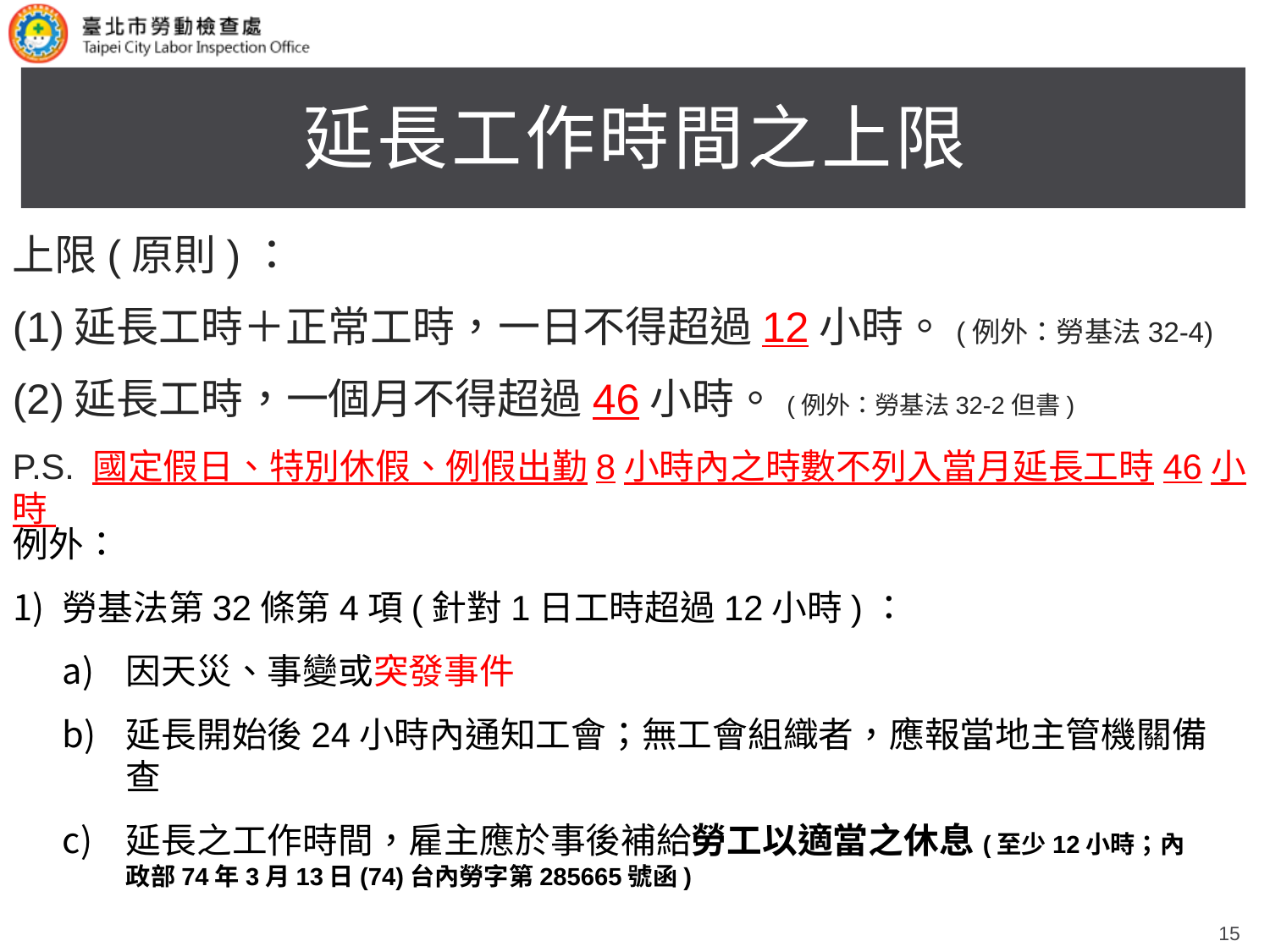

# 延長工作時間之上限
上限(原則)：
(1)延長工時＋正常工時，一日不得超過12小時。(例外：勞基法32-4)
(2)延長工時，一個月不得超過46小時。(例外：勞基法32-2但書)
P.S. 國定假日、特別休假、例假出勤8小時內之時數不列入當月延長工時46小時

例外：
勞基法第32條第4項(針對1日工時超過12小時)：
因天災、事變或突發事件
延長開始後24小時內通知工會；無工會組織者，應報當地主管機關備查
延長之工作時間，雇主應於事後補給勞工以適當之休息(至少12小時；內政部74年3月13日(74)台內勞字第285665號函)
15